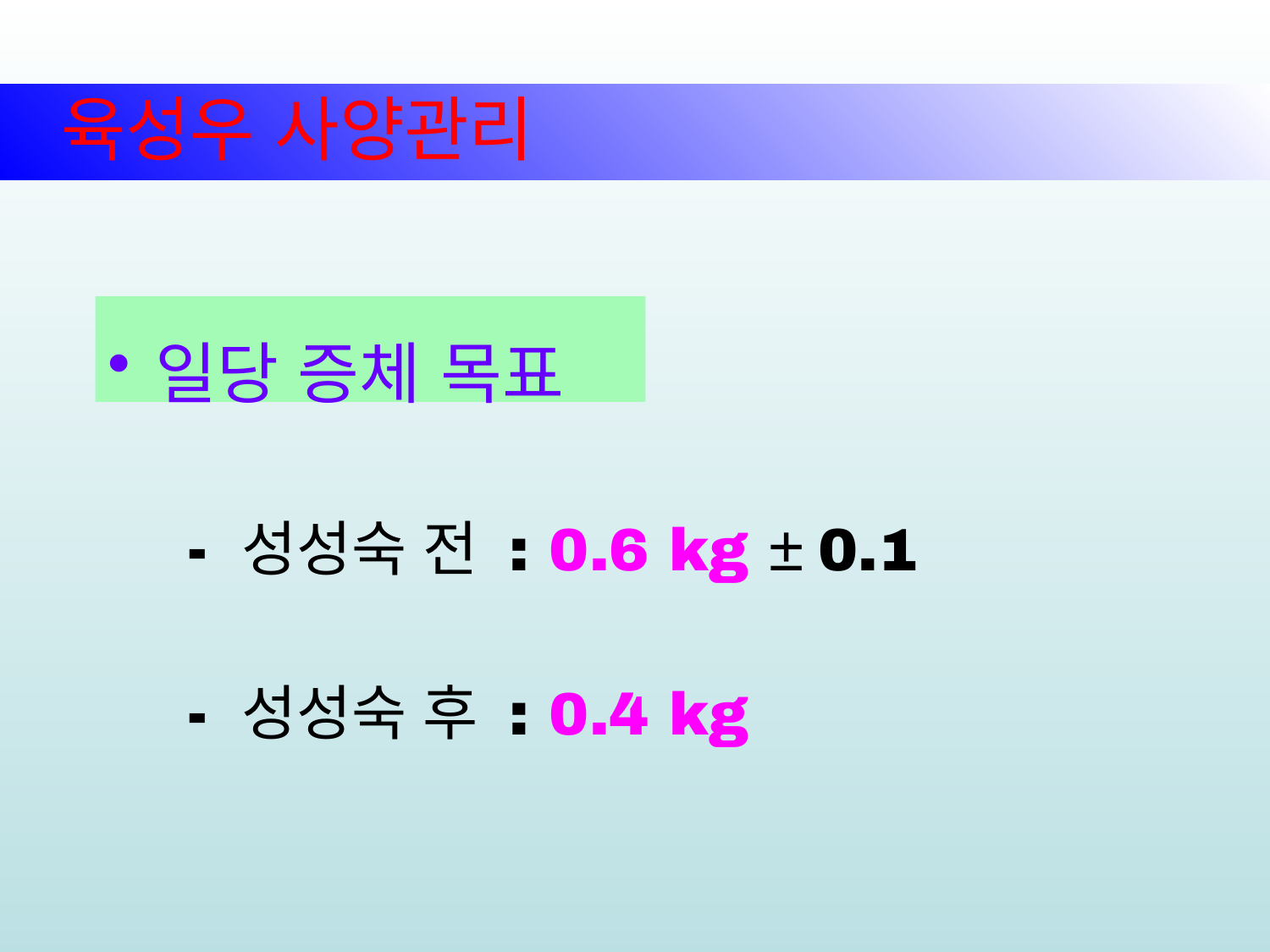

육성우 사양관리
일당 증체 목표
    - 성성숙 전 : 0.6 kg ± 0.1
    - 성성숙 후 : 0.4 kg